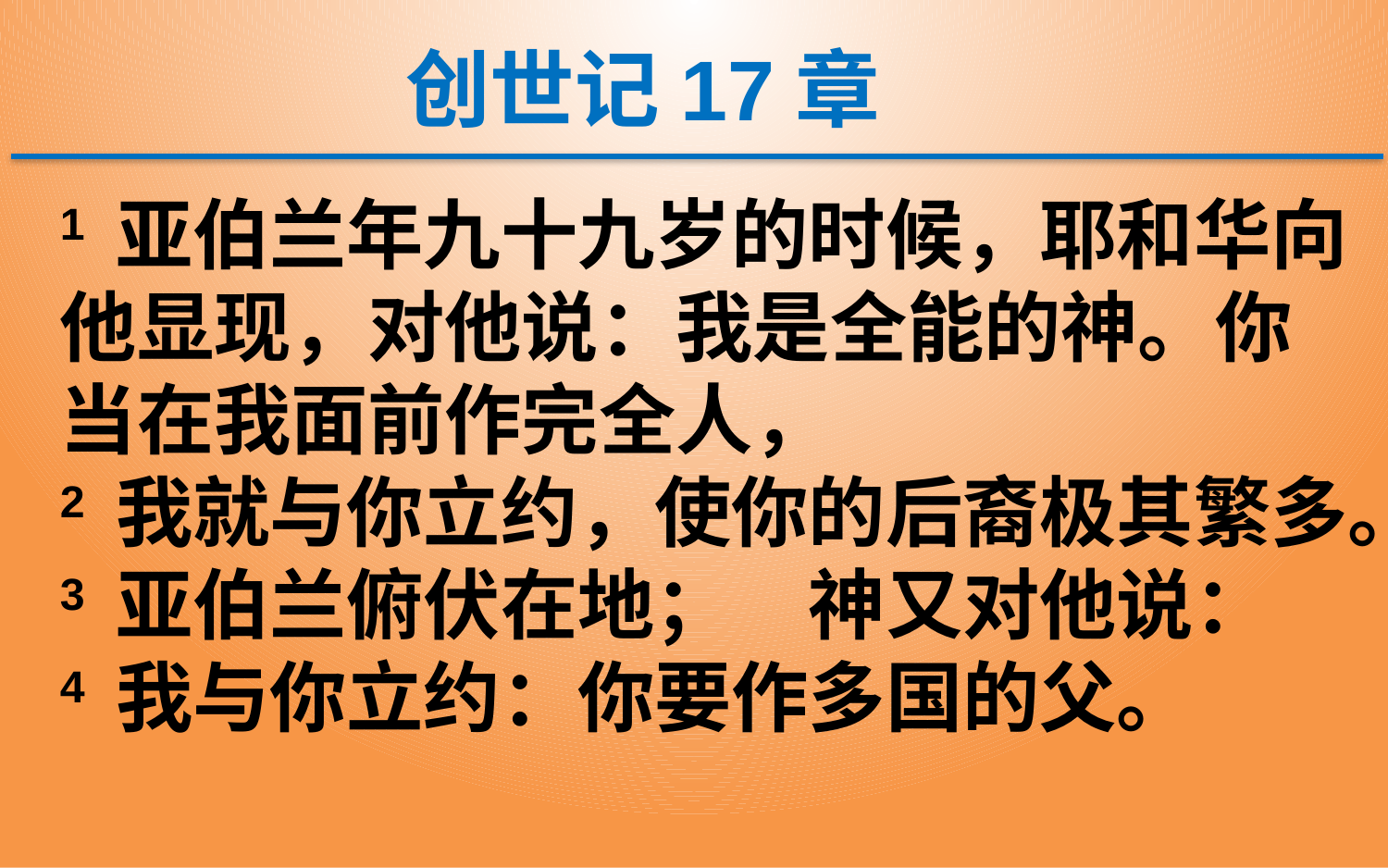

创世记17章
1 亚伯兰年九十九岁的时候，耶和华向他显现，对他说：我是全能的神。你当在我面前作完全人，
2 我就与你立约，使你的后裔极其繁多。
3 亚伯兰俯伏在地；　神又对他说：
4 我与你立约：你要作多国的父。